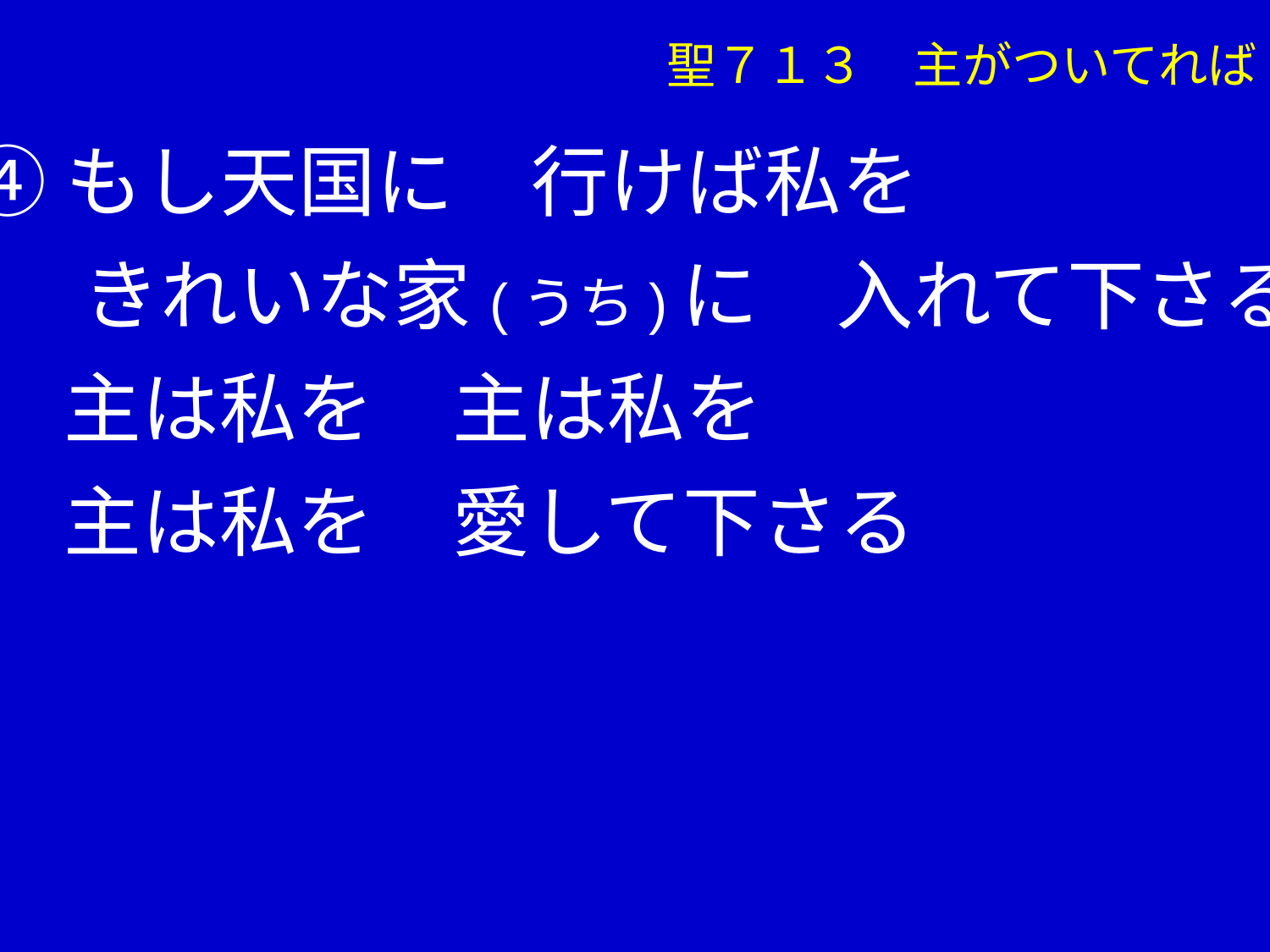

聖７１３　主がついてれば
④もし天国に　行けば私を
 　きれいな家(うち)に　入れて下さる
　 主は私を　主は私を
　 主は私を　愛して下さる